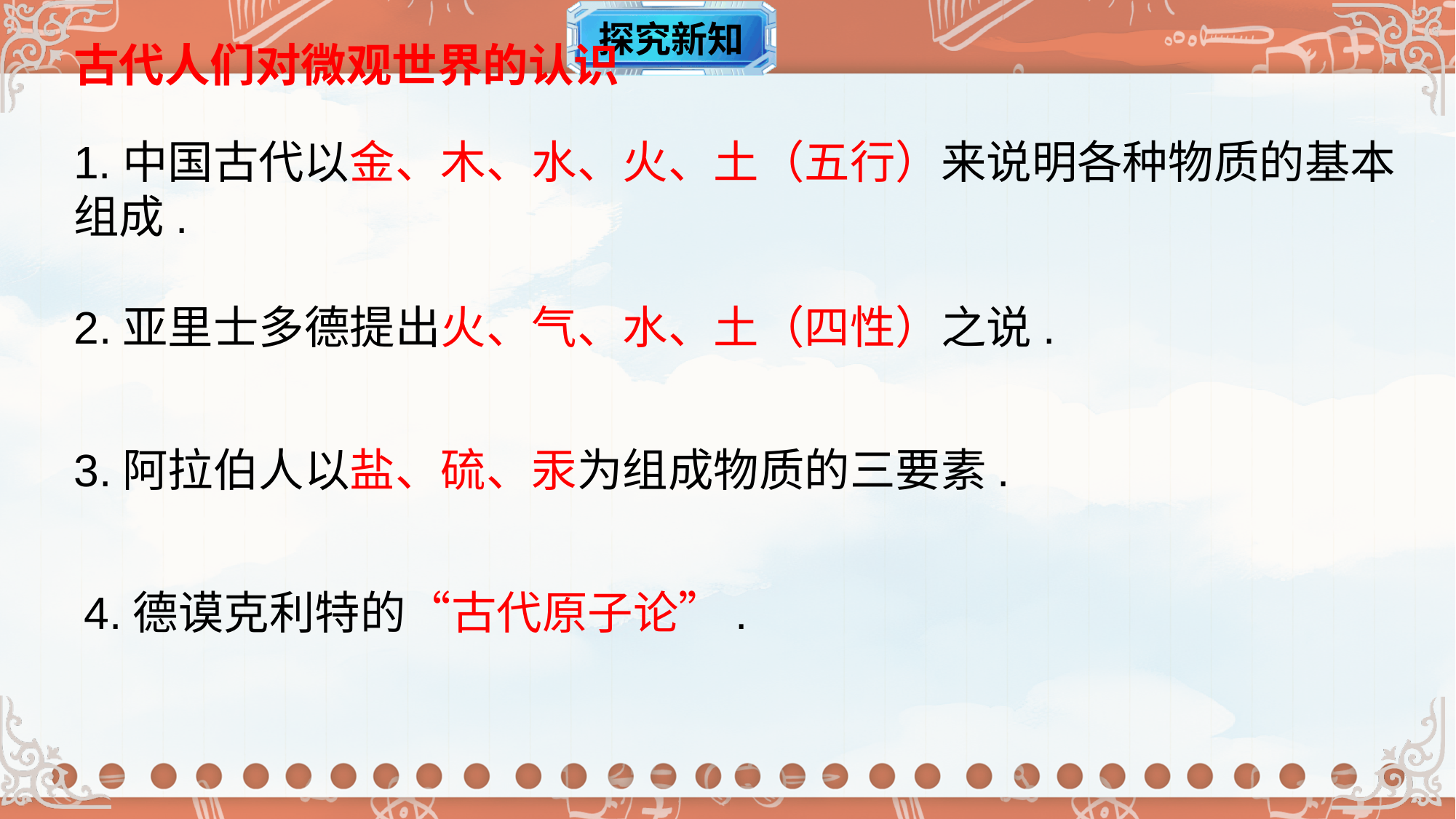

古代人们对微观世界的认识

1.中国古代以金、木、水、火、土（五行）来说明各种物质的基本组成.

2.亚里士多德提出火、气、水、土（四性）之说.

3.阿拉伯人以盐、硫、汞为组成物质的三要素.

4.德谟克利特的“古代原子论”.